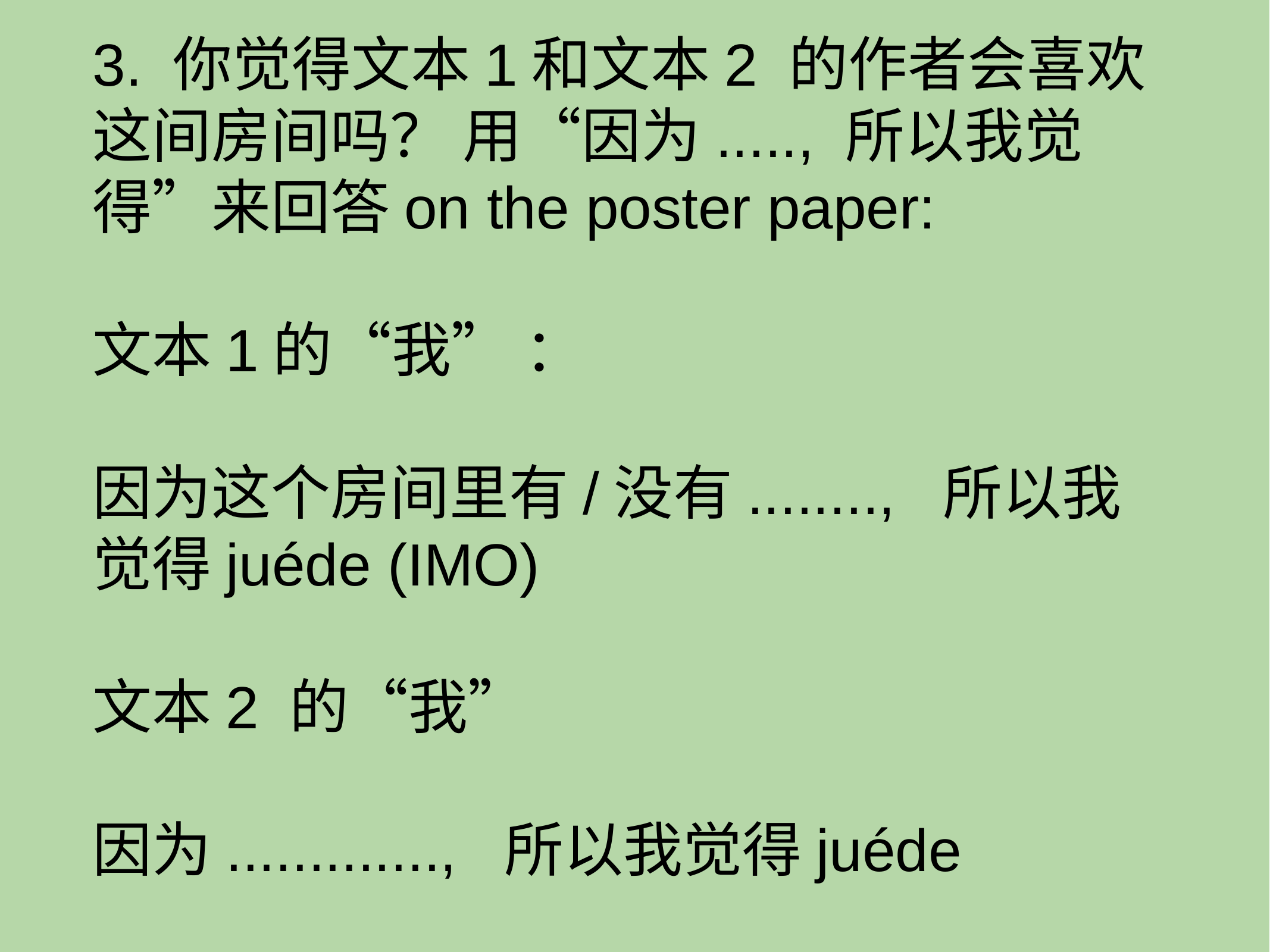

3. 你觉得文本1和文本2 的作者会喜欢这间房间吗？ 用“因为....., 所以我觉得”来回答on the poster paper:

文本1的“我” ：

因为这个房间里有/没有........,  所以我觉得juéde (IMO)

文本2 的“我”

因为.............,  所以我觉得juéde